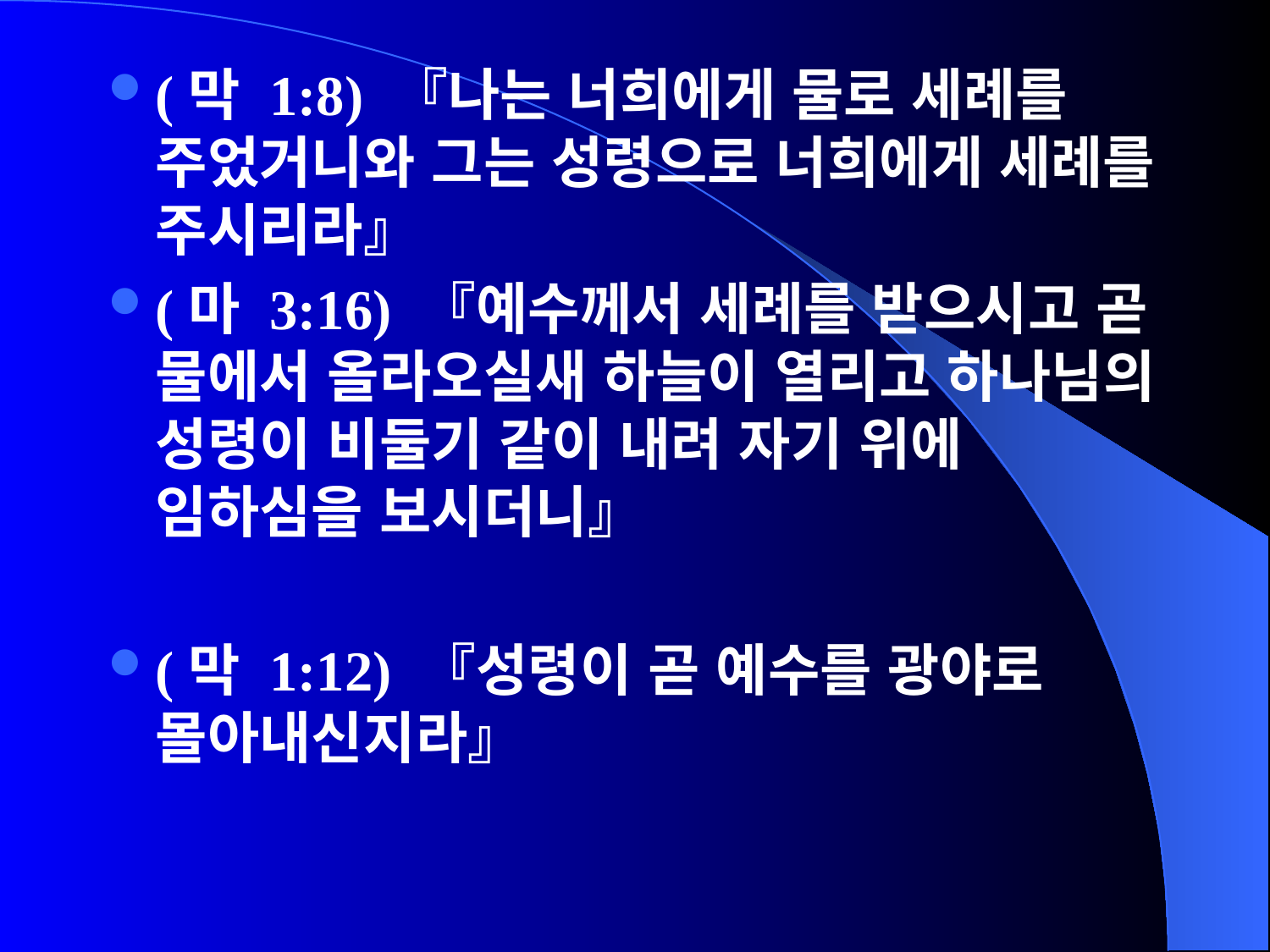

(막 1:8) 『나는 너희에게 물로 세례를 주었거니와 그는 성령으로 너희에게 세례를 주시리라』
(마 3:16) 『예수께서 세례를 받으시고 곧 물에서 올라오실새 하늘이 열리고 하나님의 성령이 비둘기 같이 내려 자기 위에 임하심을 보시더니』

(막 1:12) 『성령이 곧 예수를 광야로 몰아내신지라』